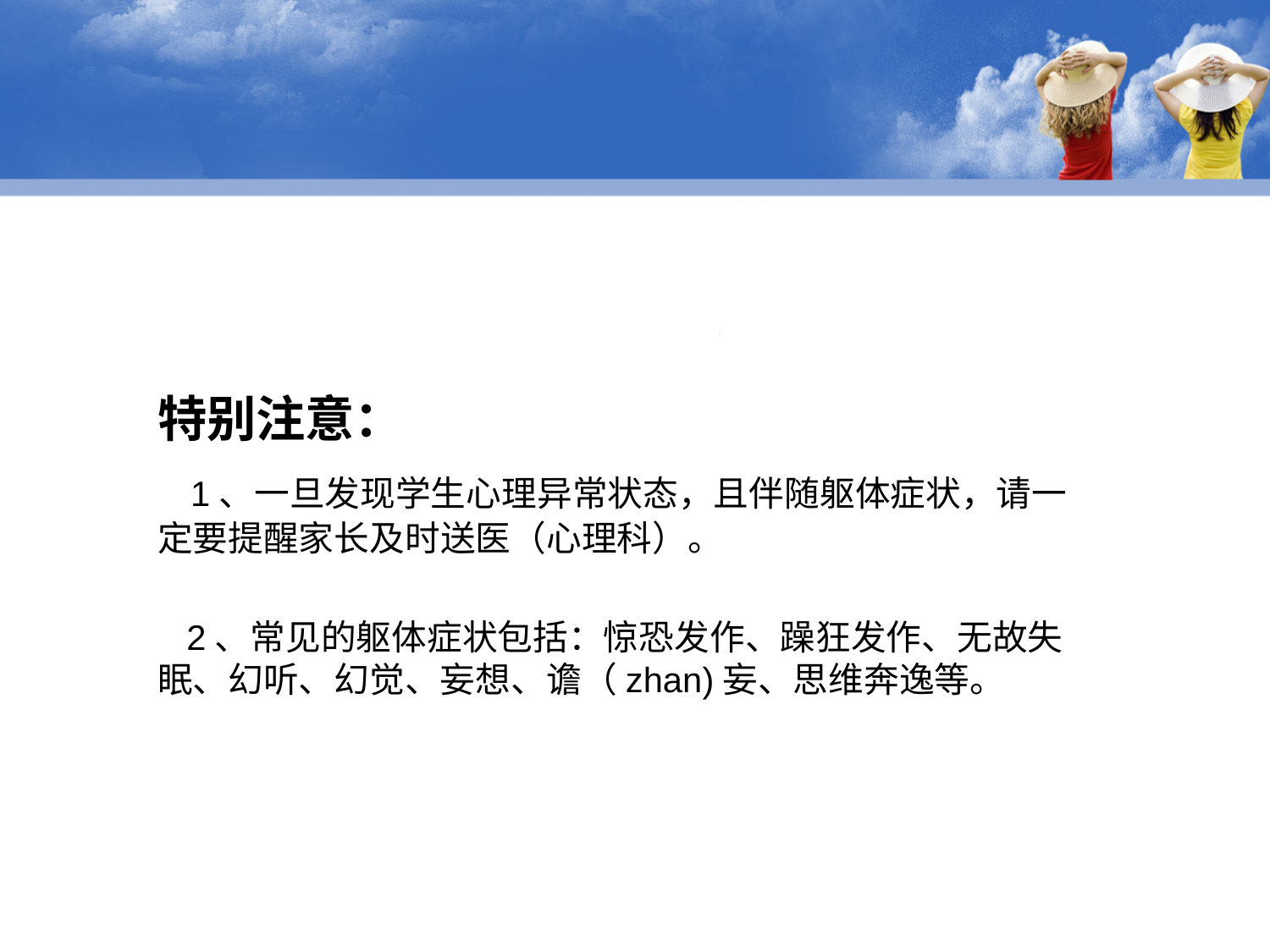

特别注意：
   1、一旦发现学生心理异常状态，且伴随躯体症状，请一定要提醒家长及时送医（心理科）。

   2、常见的躯体症状包括：惊恐发作、躁狂发作、无故失眠、幻听、幻觉、妄想、谵（zhan)妄、思维奔逸等。